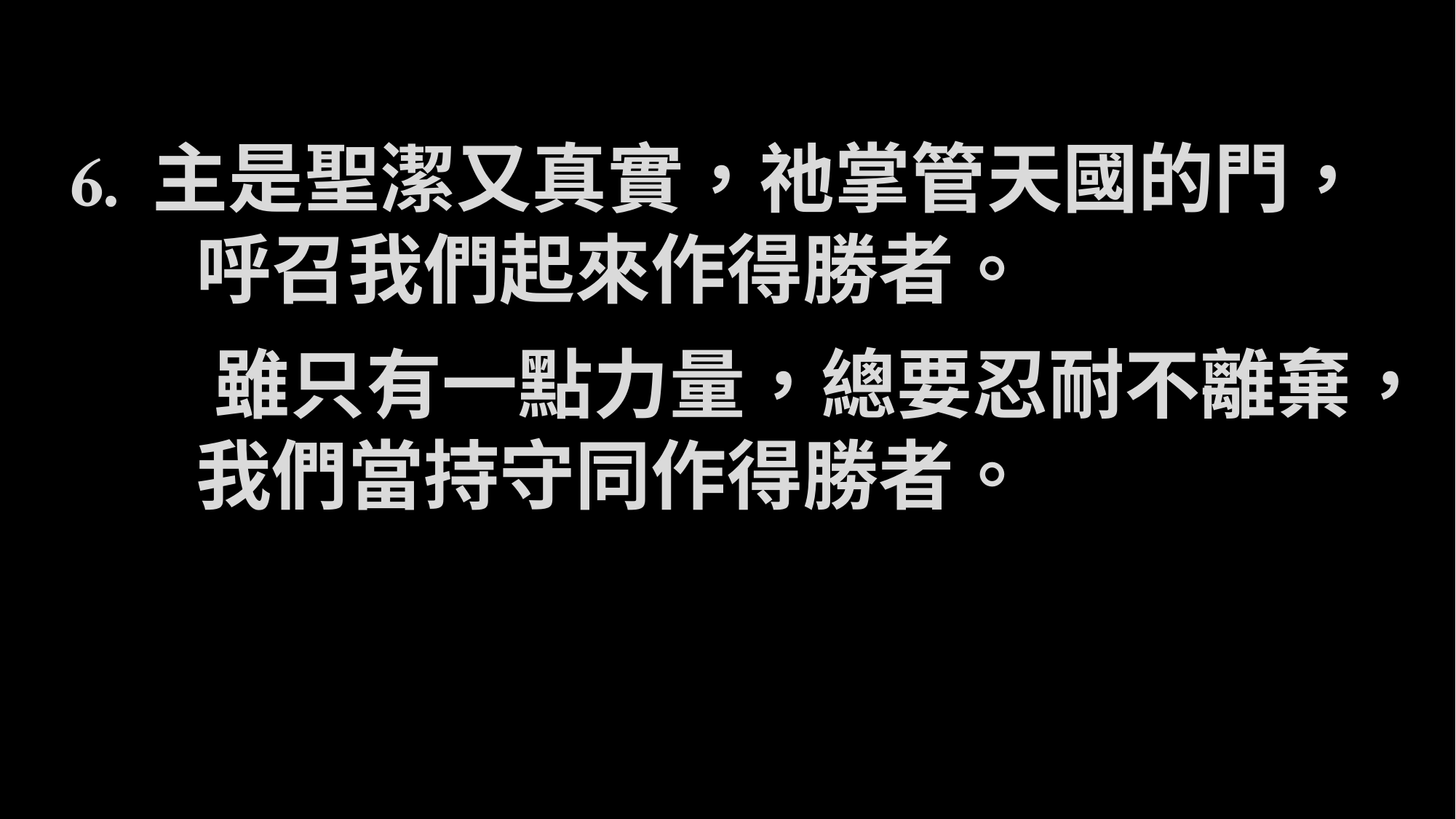

6. 主是聖潔又真實，祂掌管天國的門，	 呼召我們起來作得勝者。
	 雖只有一點力量，總要忍耐不離棄，	 我們當持守同作得勝者。